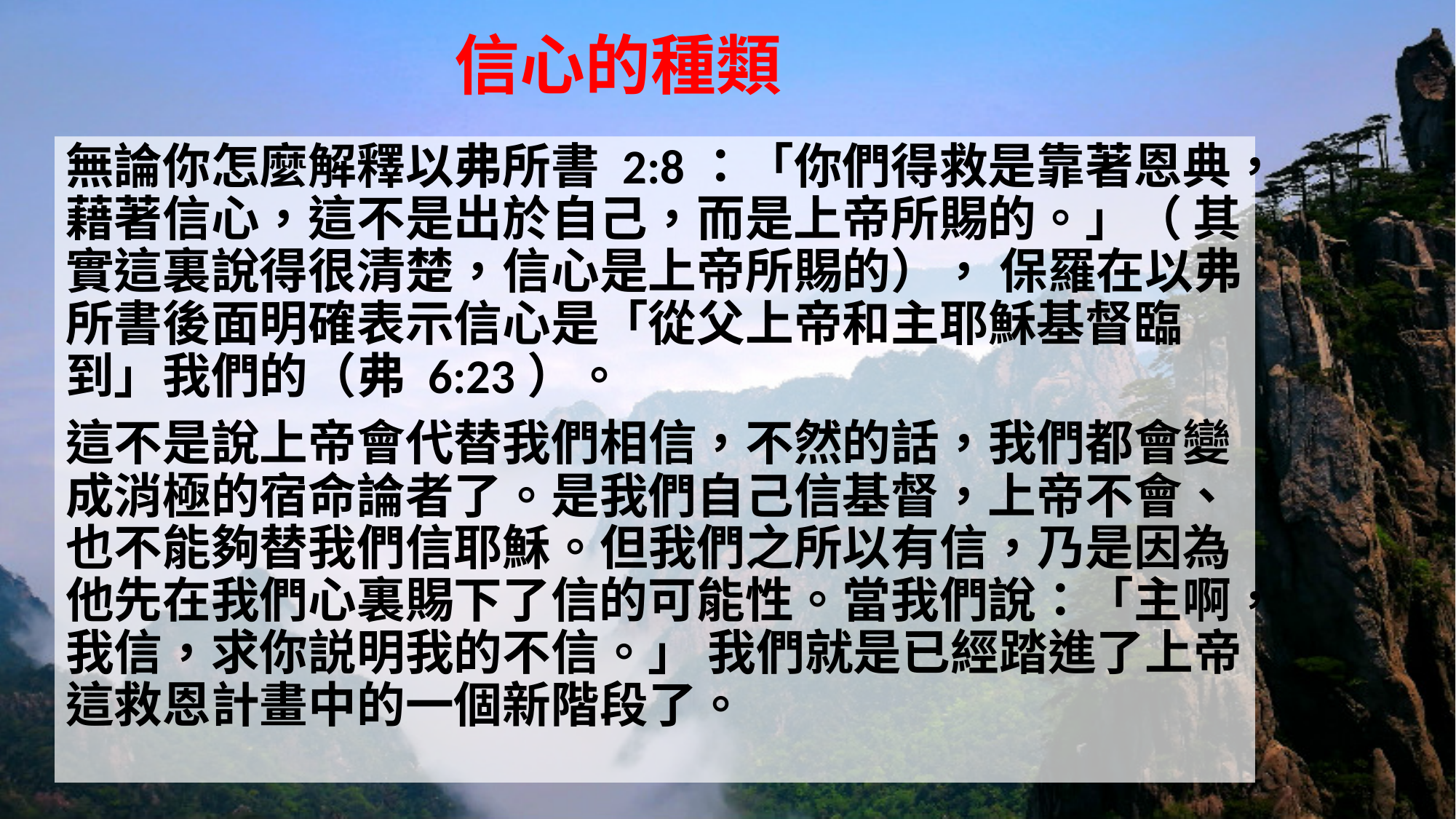

# 信心的種類
無論你怎麼解釋以弗所書 2:8：「你們得救是靠著恩典，藉著信心，這不是出於自己，而是上帝所賜的。」（ 其實這裏說得很清楚，信心是上帝所賜的）， 保羅在以弗所書後面明確表示信心是「從父上帝和主耶穌基督臨到」我們的（弗 6:23）。
這不是說上帝會代替我們相信，不然的話，我們都會變成消極的宿命論者了。是我們自己信基督，上帝不會、也不能夠替我們信耶穌。但我們之所以有信，乃是因為他先在我們心裏賜下了信的可能性。當我們說：「主啊，我信，求你説明我的不信。」 我們就是已經踏進了上帝這救恩計畫中的一個新階段了。